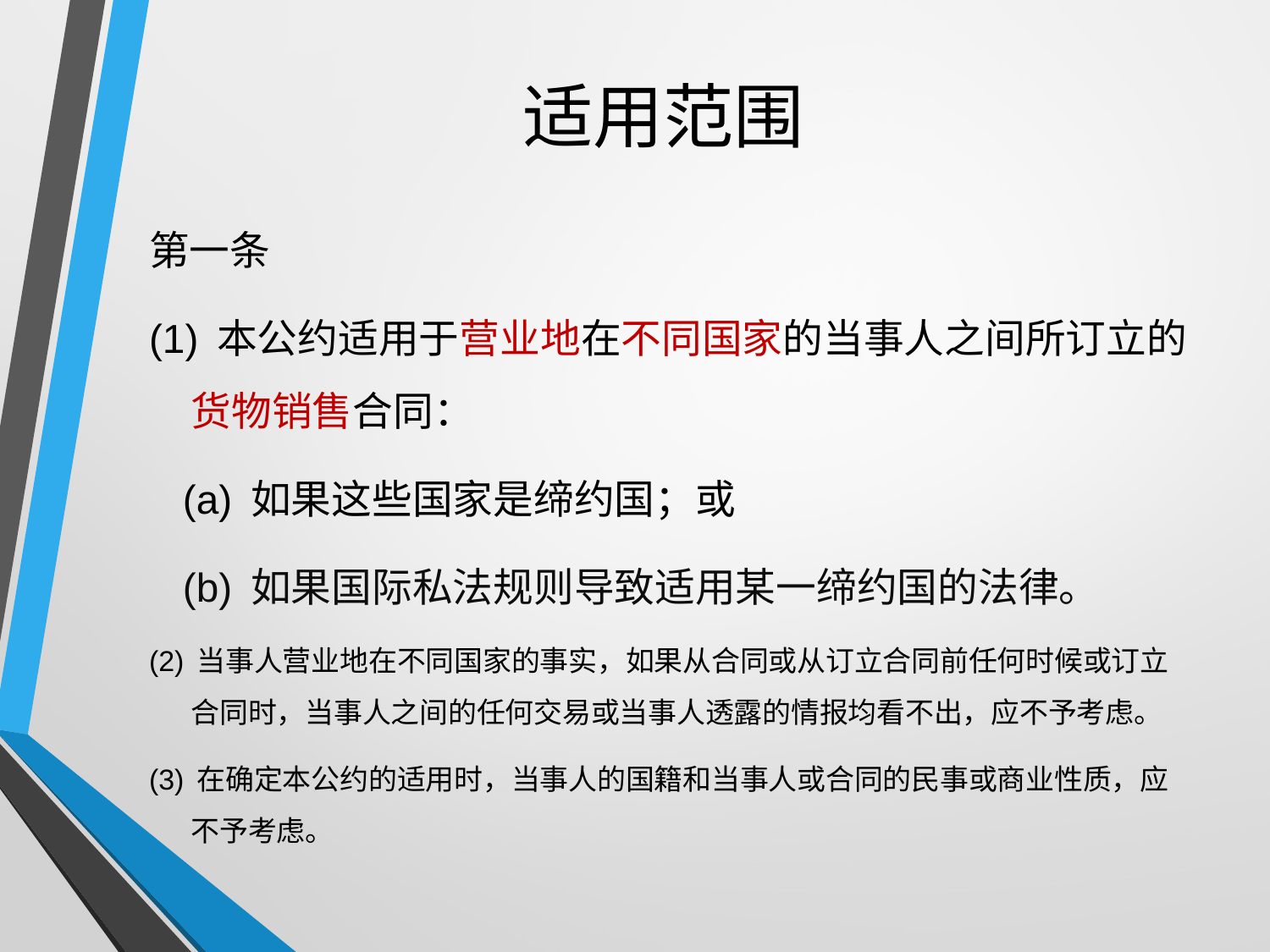

# 适用范围
第一条
(1) 本公约适用于营业地在不同国家的当事人之间所订立的货物销售合同：
   (a) 如果这些国家是缔约国；或
   (b) 如果国际私法规则导致适用某一缔约国的法律。
(2) 当事人营业地在不同国家的事实，如果从合同或从订立合同前任何时候或订立合同时，当事人之间的任何交易或当事人透露的情报均看不出，应不予考虑。
(3) 在确定本公约的适用时，当事人的国籍和当事人或合同的民事或商业性质，应不予考虑。